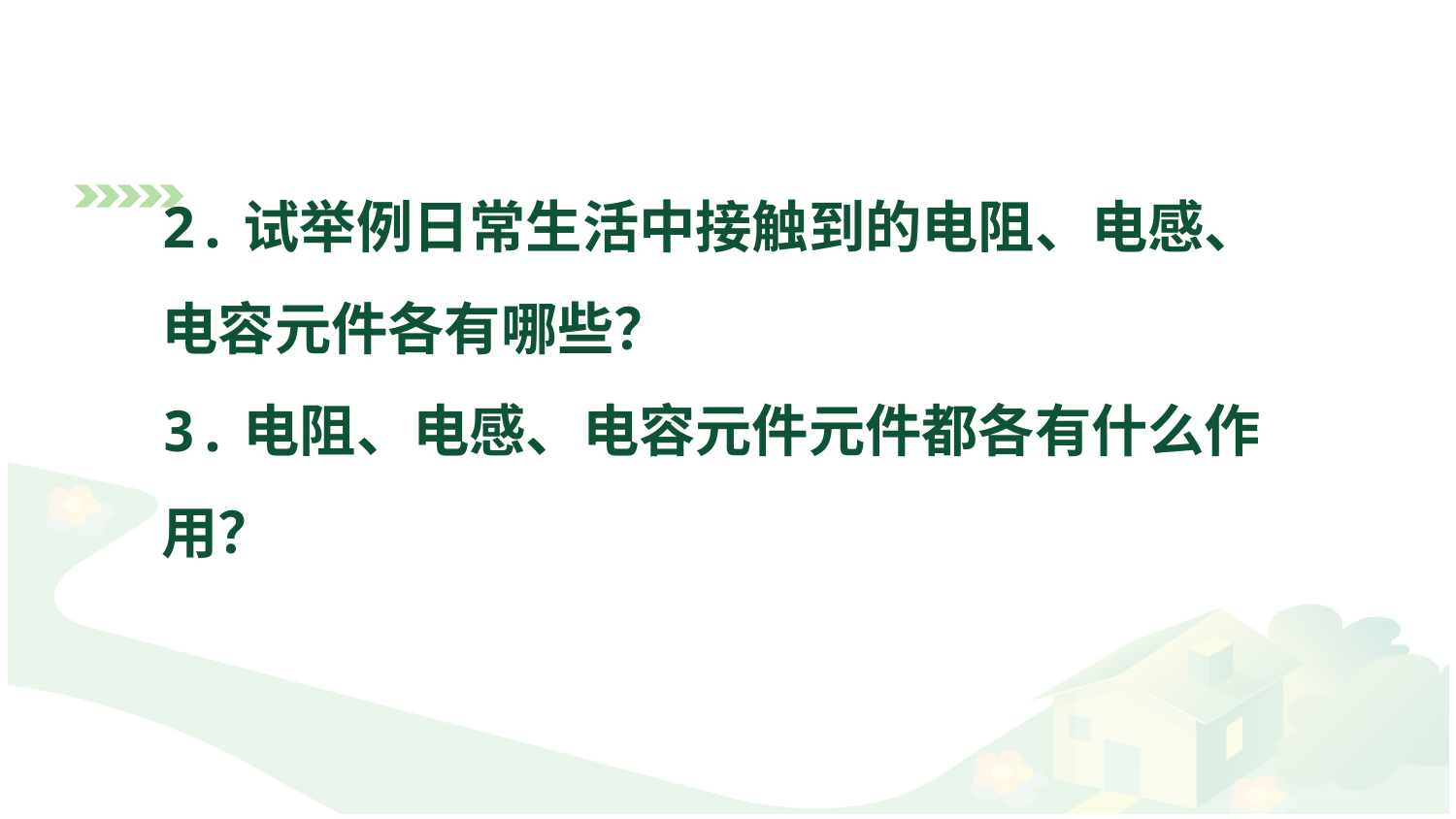

2.试举例日常生活中接触到的电阻、电感、电容元件各有哪些？
3.电阻、电感、电容元件元件都各有什么作用？